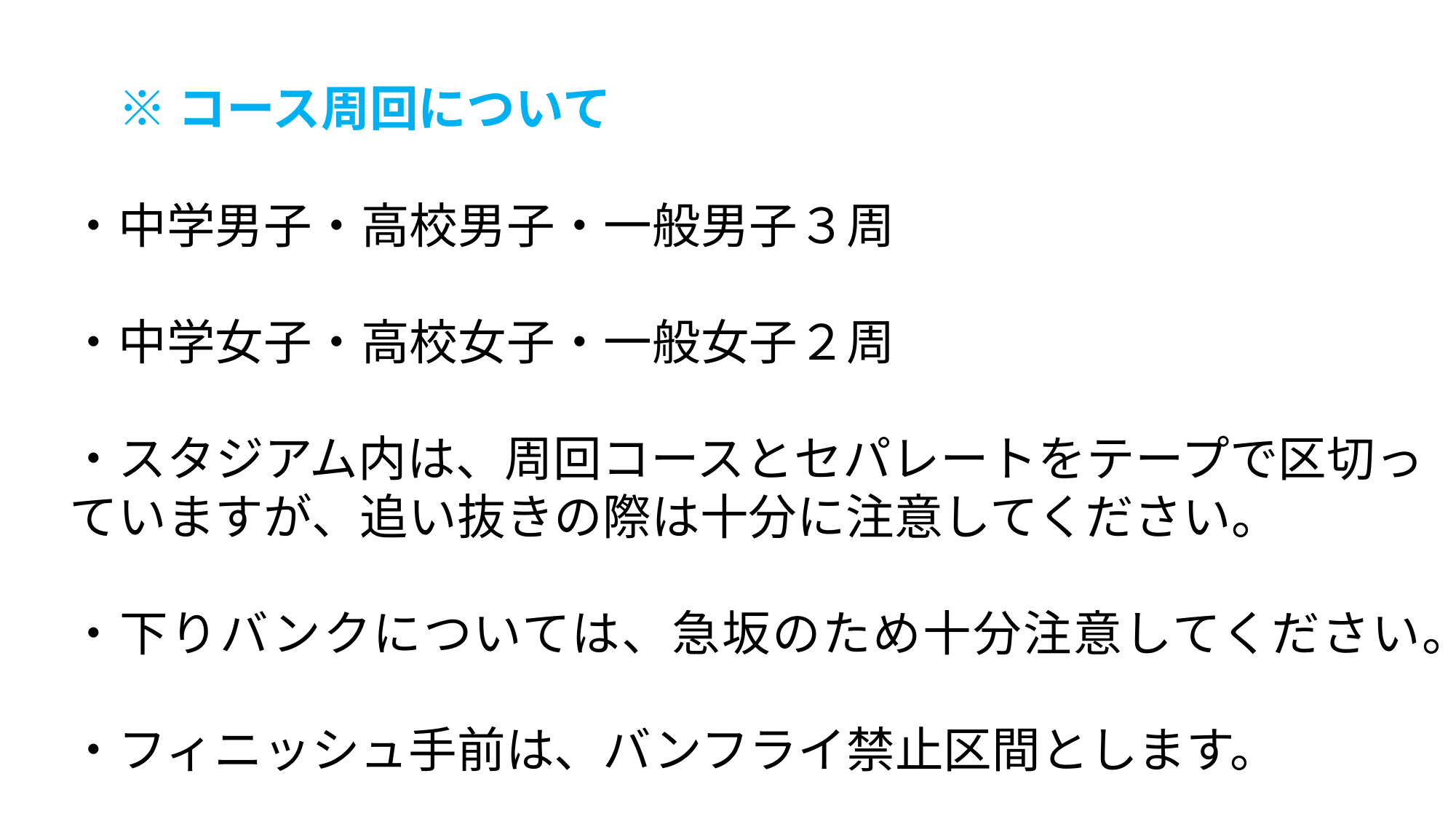

※コース周回について
・中学男子・高校男子・一般男子３周

・中学女子・高校女子・一般女子２周

・スタジアム内は、周回コースとセパレートをテープで区切っていますが、追い抜きの際は十分に注意してください。

・下りバンクについては、急坂のため十分注意してください。

・フィニッシュ手前は、バンフライ禁止区間とします。